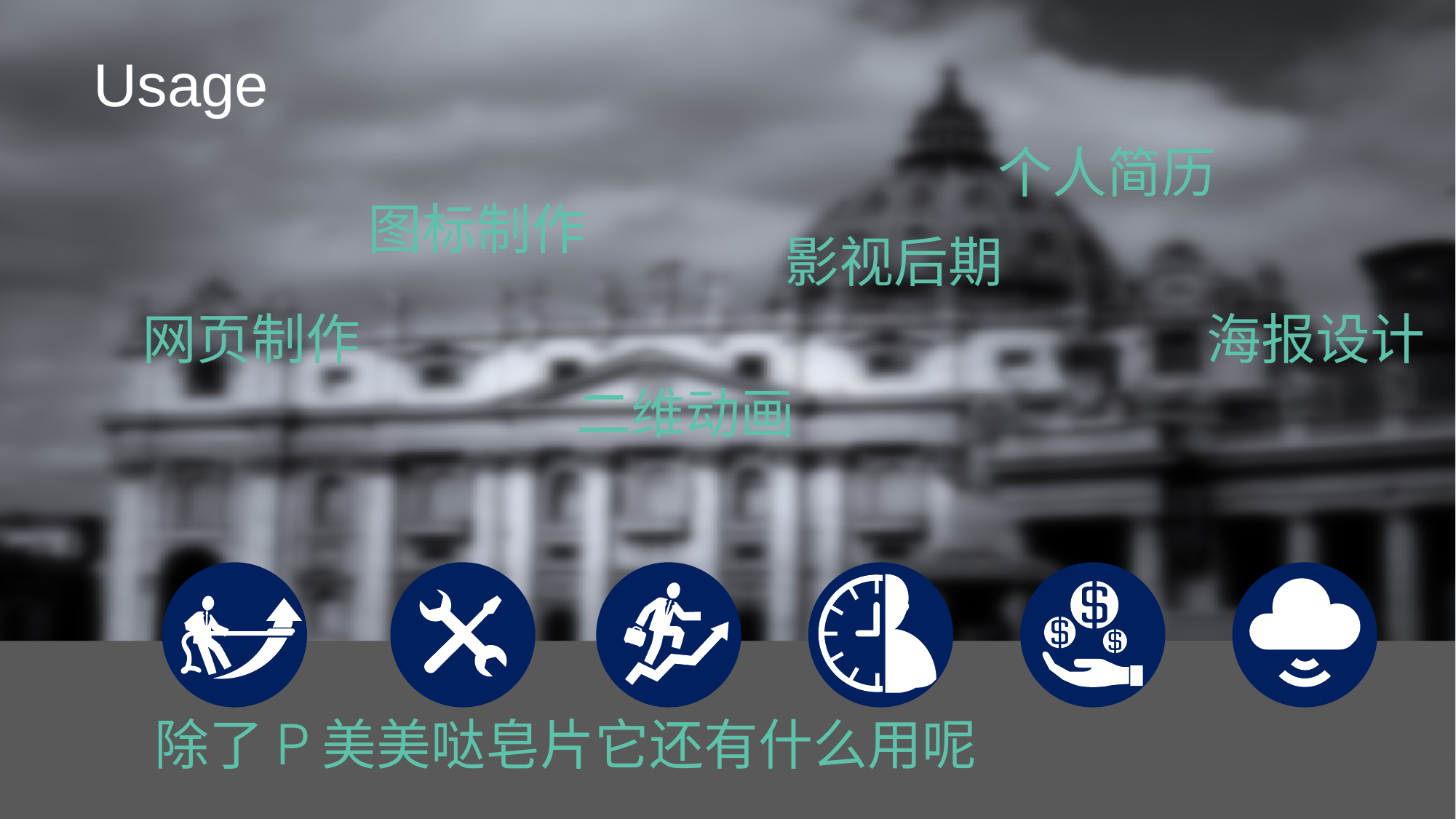

Usage
个人简历
图标制作
影视后期
网页制作
海报设计
二维动画

除了P美美哒皂片它还有什么用呢